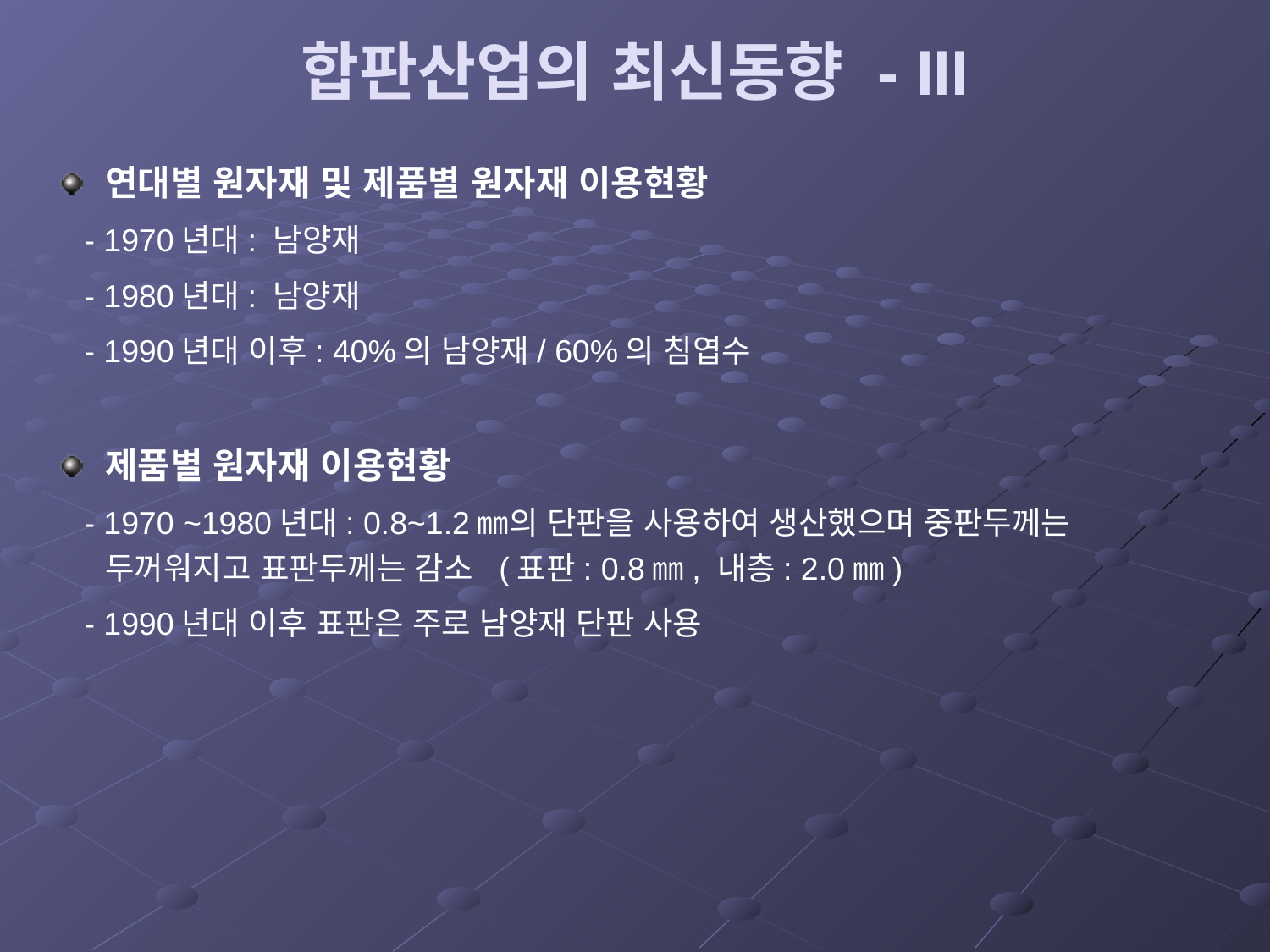

# 합판산업의 최신동향 - III
연대별 원자재 및 제품별 원자재 이용현황
   - 1970년대: 남양재
   - 1980년대: 남양재
   - 1990년대 이후: 40%의 남양재/ 60%의 침엽수

제품별 원자재 이용현황
   - 1970 ~1980년대: 0.8~1.2㎜의 단판을 사용하여 생산했으며 중판두께는 두꺼워지고 표판두께는 감소  (표판: 0.8㎜, 내층: 2.0㎜)
   - 1990년대 이후 표판은 주로 남양재 단판 사용